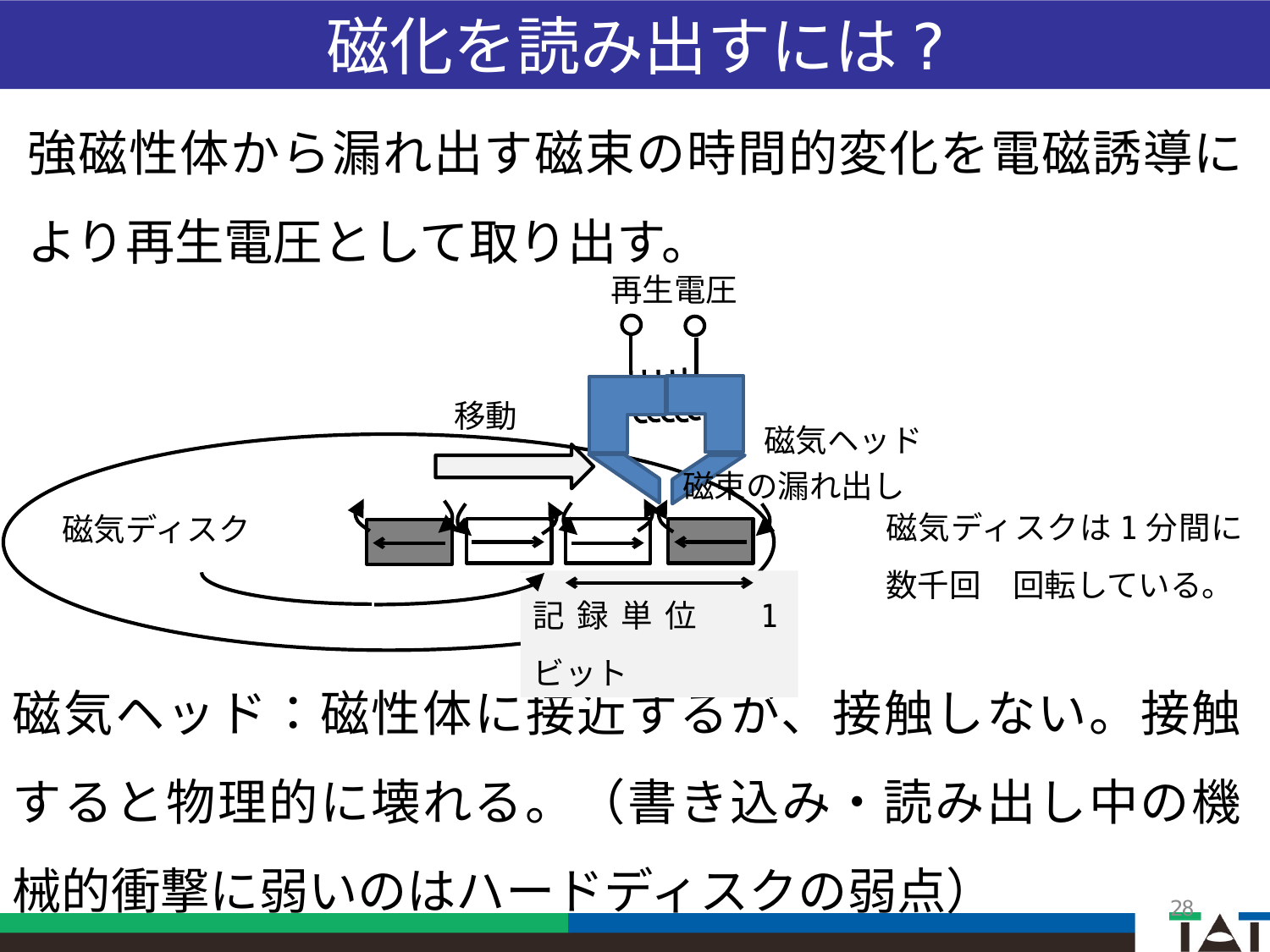

磁化を読み出すには?
強磁性体から漏れ出す磁束の時間的変化を電磁誘導により再生電圧として取り出す。
再生電圧

移動

磁気ヘッド

磁束の漏れ出し
磁気ディスクは1分間に数千回　回転している。

磁気ディスク

記録単位　1ビット
磁気ヘッド：磁性体に接近するが、接触しない。接触すると物理的に壊れる。（書き込み・読み出し中の機械的衝撃に弱いのはハードディスクの弱点）
28